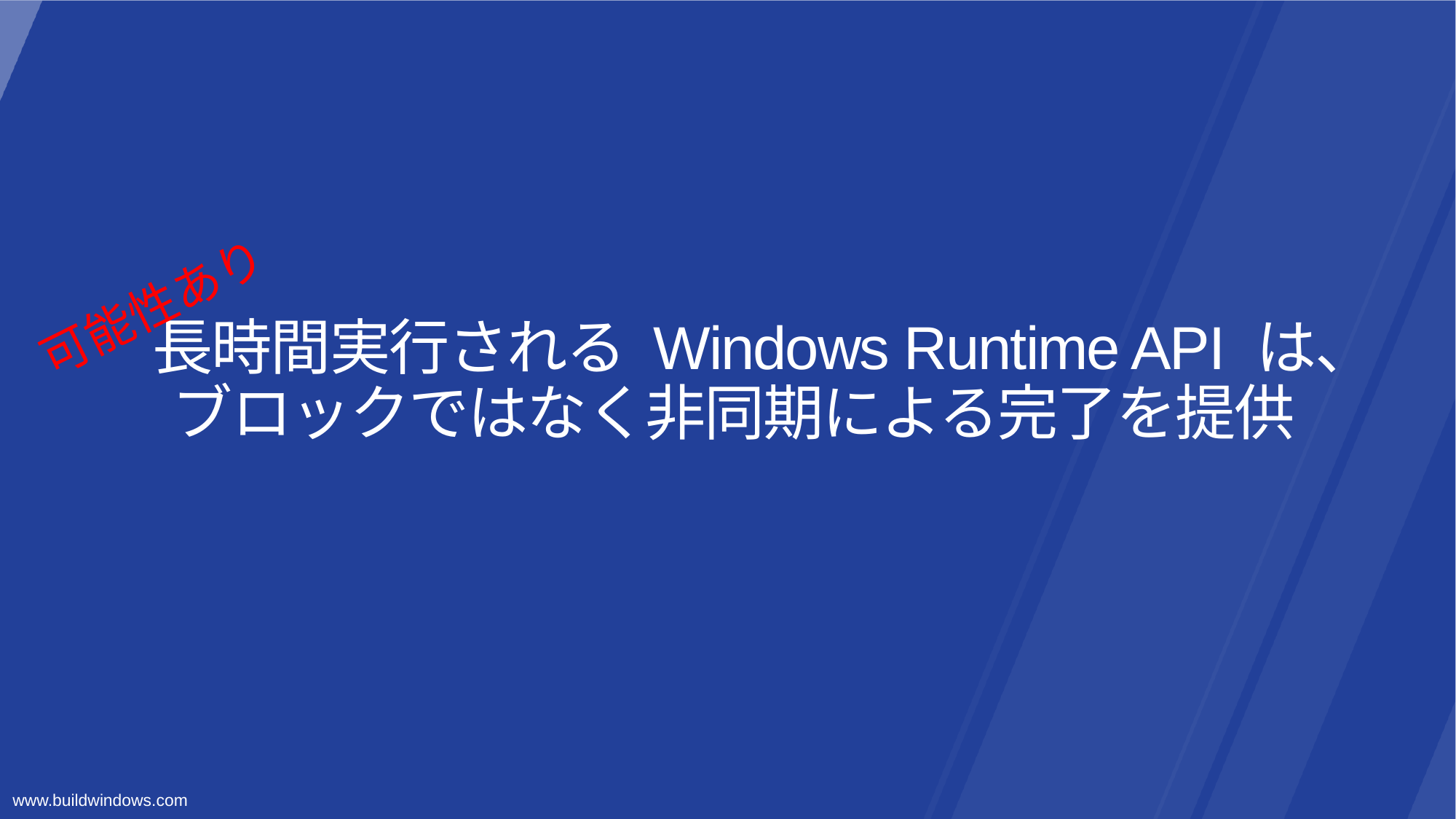

可能性あり
# 長時間実行される Windows Runtime API は、ブロックではなく非同期による完了を提供